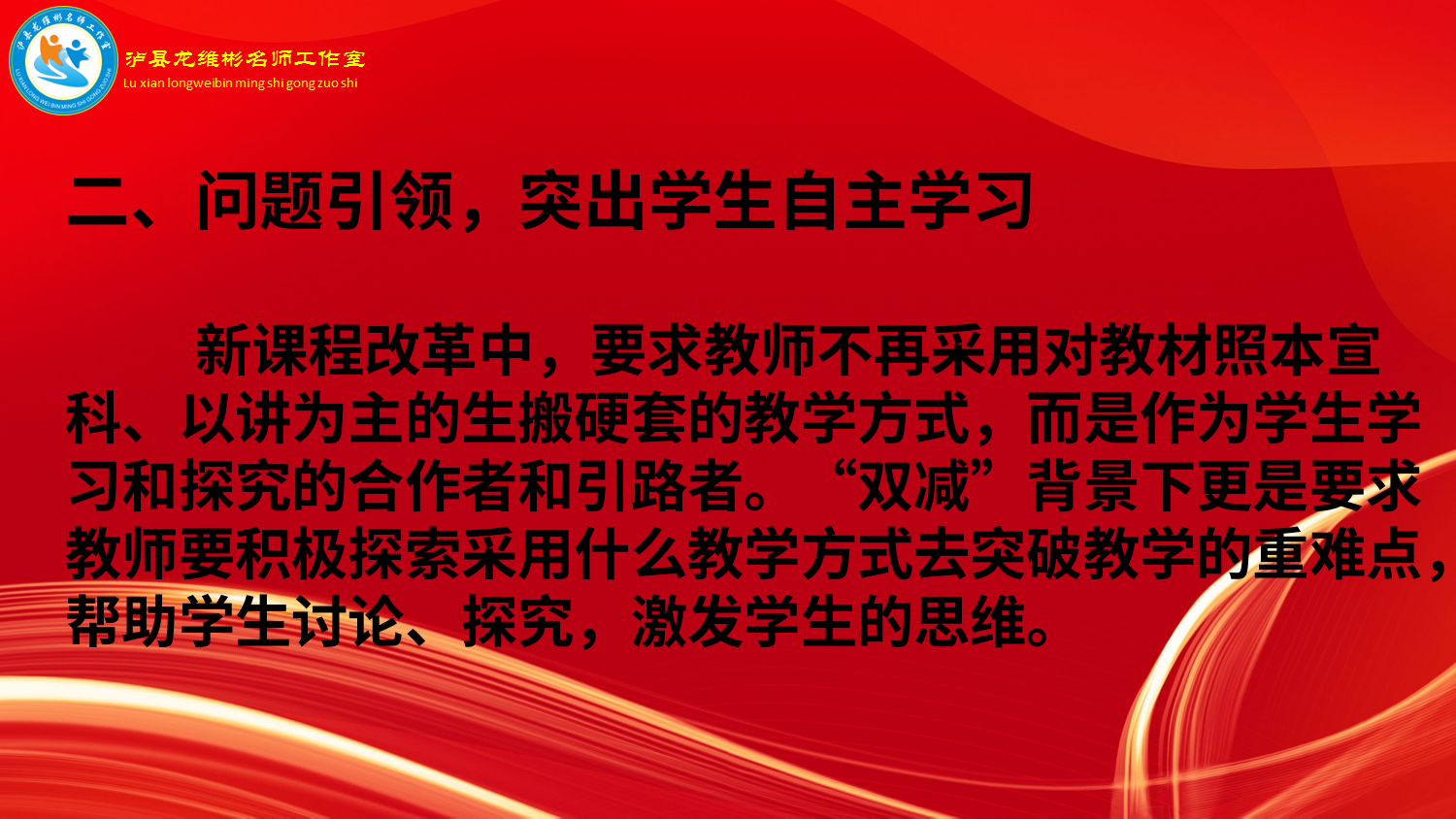

二、问题引领，突出学生自主学习

         新课程改革中，要求教师不再采用对教材照本宣科、以讲为主的生搬硬套的教学方式，而是作为学生学习和探究的合作者和引路者。“双减”背景下更是要求教师要积极探索采用什么教学方式去突破教学的重难点，帮助学生讨论、探究，激发学生的思维。